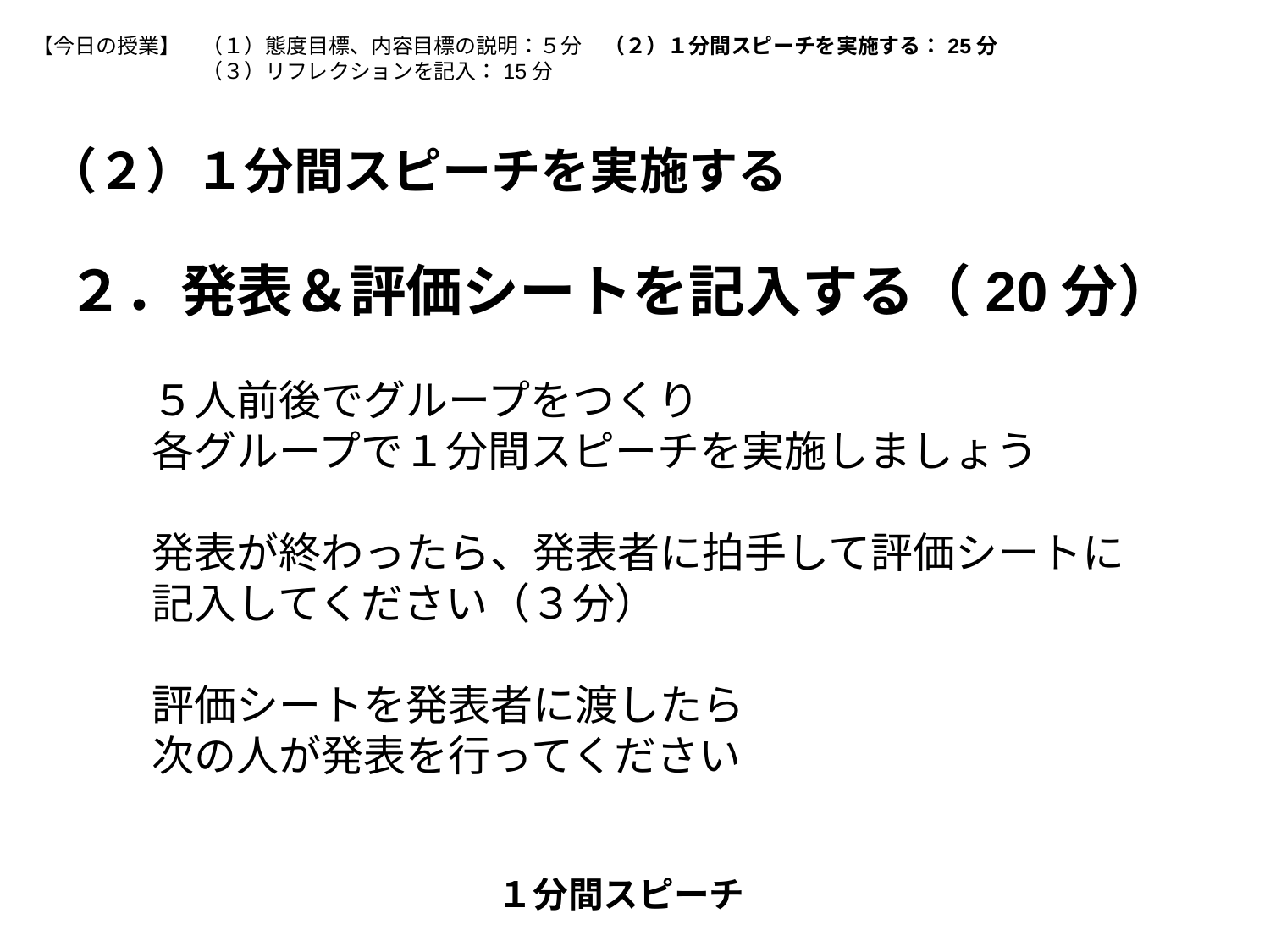

【今日の授業】　（１）態度目標、内容目標の説明：５分　（２）１分間スピーチを実施する：25分
	　　（３）リフレクションを記入：15分
（２）１分間スピーチを実施する
２．発表＆評価シートを記入する（20分）

　　５人前後でグループをつくり
　　各グループで１分間スピーチを実施しましょう

　　発表が終わったら、発表者に拍手して評価シートに
　　記入してください（３分）

　　評価シートを発表者に渡したら
　　次の人が発表を行ってください

１分間スピーチ